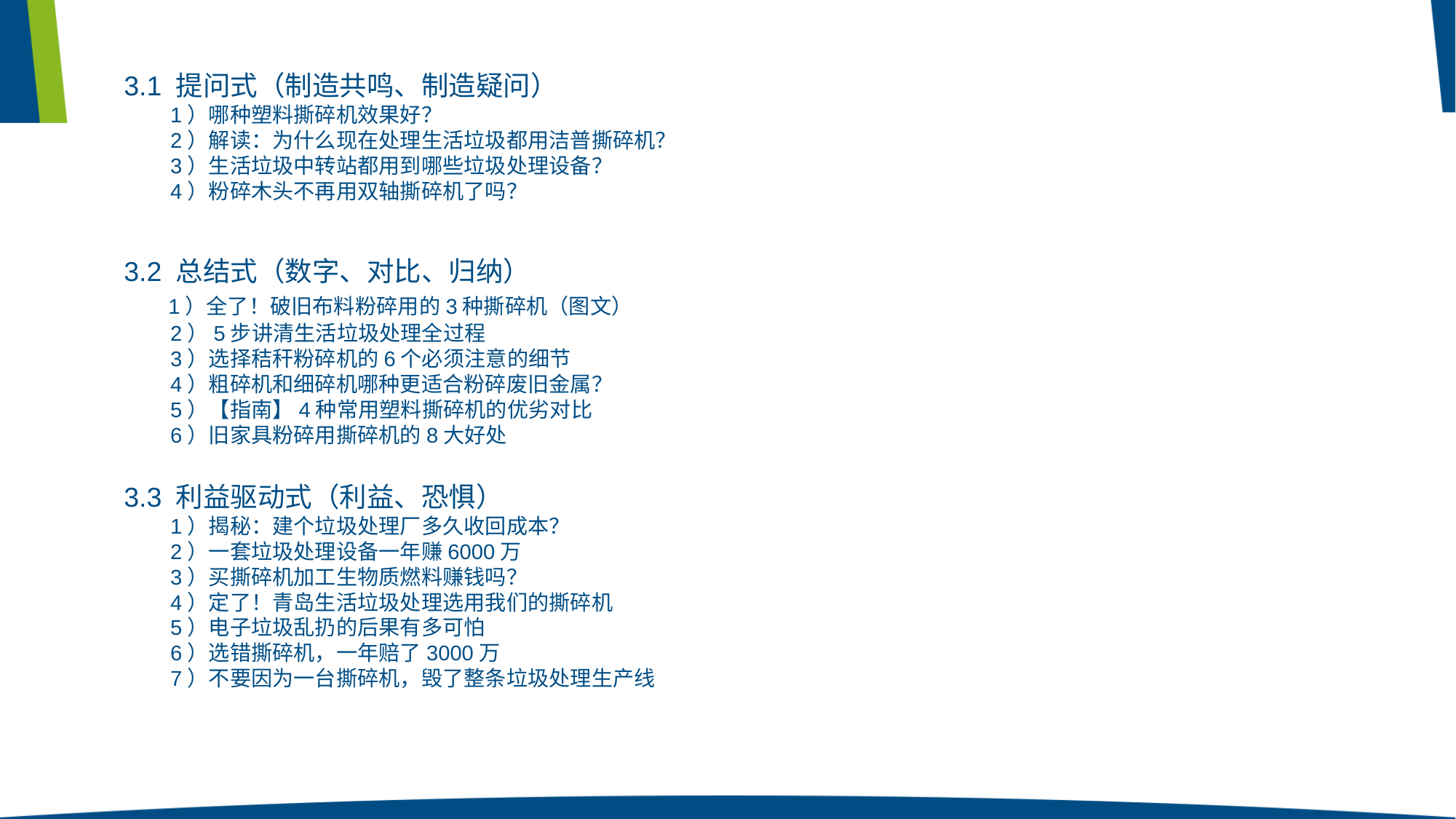

3.1 提问式（制造共鸣、制造疑问）
         1）哪种塑料撕碎机效果好？
         2）解读：为什么现在处理生活垃圾都用洁普撕碎机？
         3）生活垃圾中转站都用到哪些垃圾处理设备？
         4）粉碎木头不再用双轴撕碎机了吗？

 3.2 总结式（数字、对比、归纳）
       1）全了！破旧布料粉碎用的3种撕碎机（图文）
         2）5步讲清生活垃圾处理全过程
         3）选择秸秆粉碎机的6个必须注意的细节
         4）粗碎机和细碎机哪种更适合粉碎废旧金属？
         5）【指南】4种常用塑料撕碎机的优劣对比
         6）旧家具粉碎用撕碎机的8大好处

 3.3 利益驱动式（利益、恐惧）
         1）揭秘：建个垃圾处理厂多久收回成本？
         2）一套垃圾处理设备一年赚6000万
         3）买撕碎机加工生物质燃料赚钱吗？
         4）定了！青岛生活垃圾处理选用我们的撕碎机
         5）电子垃圾乱扔的后果有多可怕
         6）选错撕碎机，一年赔了3000万
         7）不要因为一台撕碎机，毁了整条垃圾处理生产线